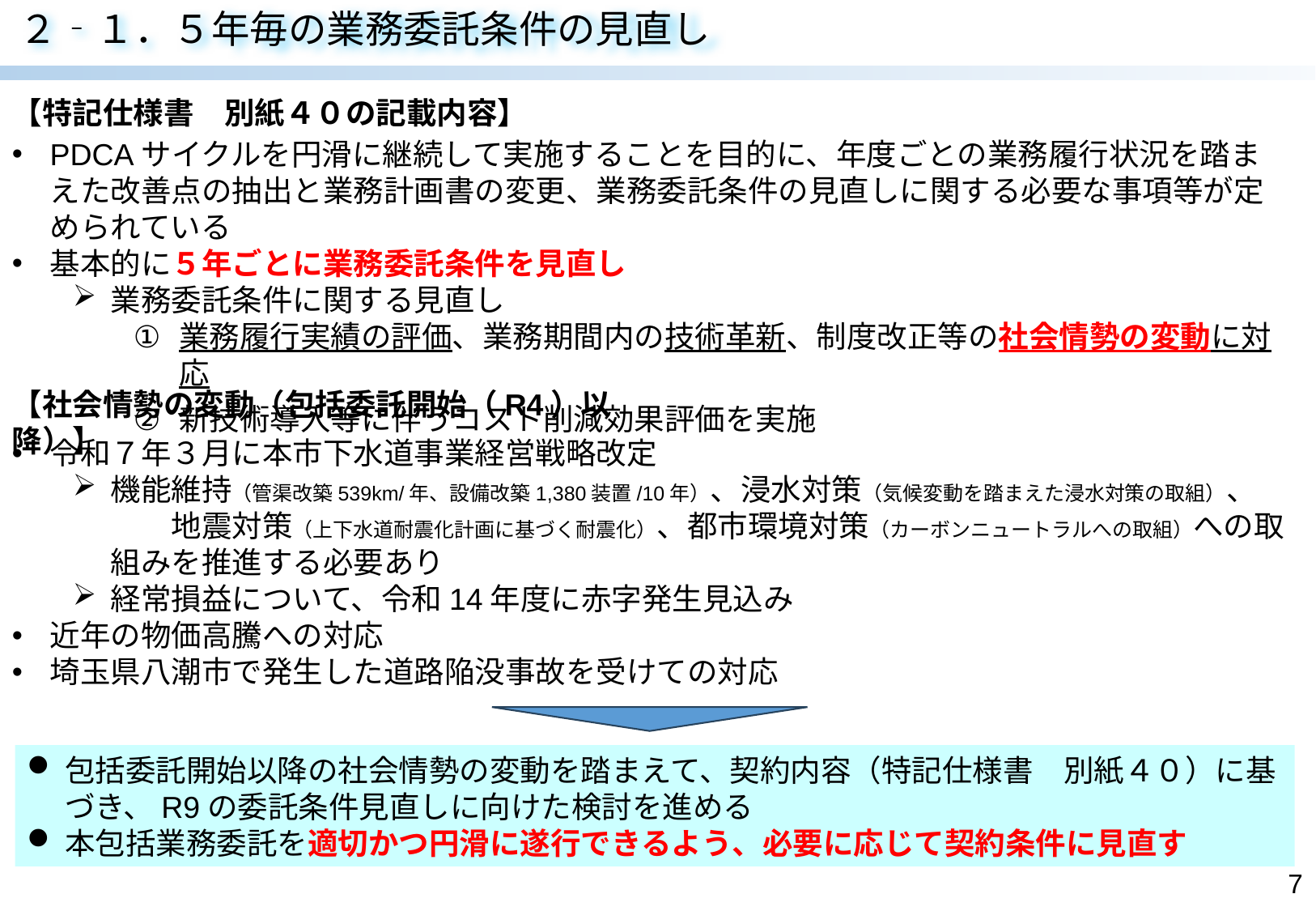

２‐１．５年毎の業務委託条件の見直し
【特記仕様書　別紙４０の記載内容】
PDCAサイクルを円滑に継続して実施することを目的に、年度ごとの業務履行状況を踏まえた改善点の抽出と業務計画書の変更、業務委託条件の見直しに関する必要な事項等が定められている
基本的に５年ごとに業務委託条件を見直し
業務委託条件に関する見直し
業務履行実績の評価、業務期間内の技術革新、制度改正等の社会情勢の変動に対応
新技術導入等に伴うコスト削減効果評価を実施

【社会情勢の変動（包括委託開始（R4）以降）】
令和７年３月に本市下水道事業経営戦略改定
機能維持（管渠改築539km/年、設備改築1,380装置/10年）、浸水対策（気候変動を踏まえた浸水対策の取組）、　　　地震対策（上下水道耐震化計画に基づく耐震化）、都市環境対策（カーボンニュートラルへの取組）への取組みを推進する必要あり
経常損益について、令和14年度に赤字発生見込み
近年の物価高騰への対応
埼玉県八潮市で発生した道路陥没事故を受けての対応

包括委託開始以降の社会情勢の変動を踏まえて、契約内容（特記仕様書　別紙４０）に基づき、R9の委託条件見直しに向けた検討を進める
本包括業務委託を適切かつ円滑に遂行できるよう、必要に応じて契約条件に見直す
7